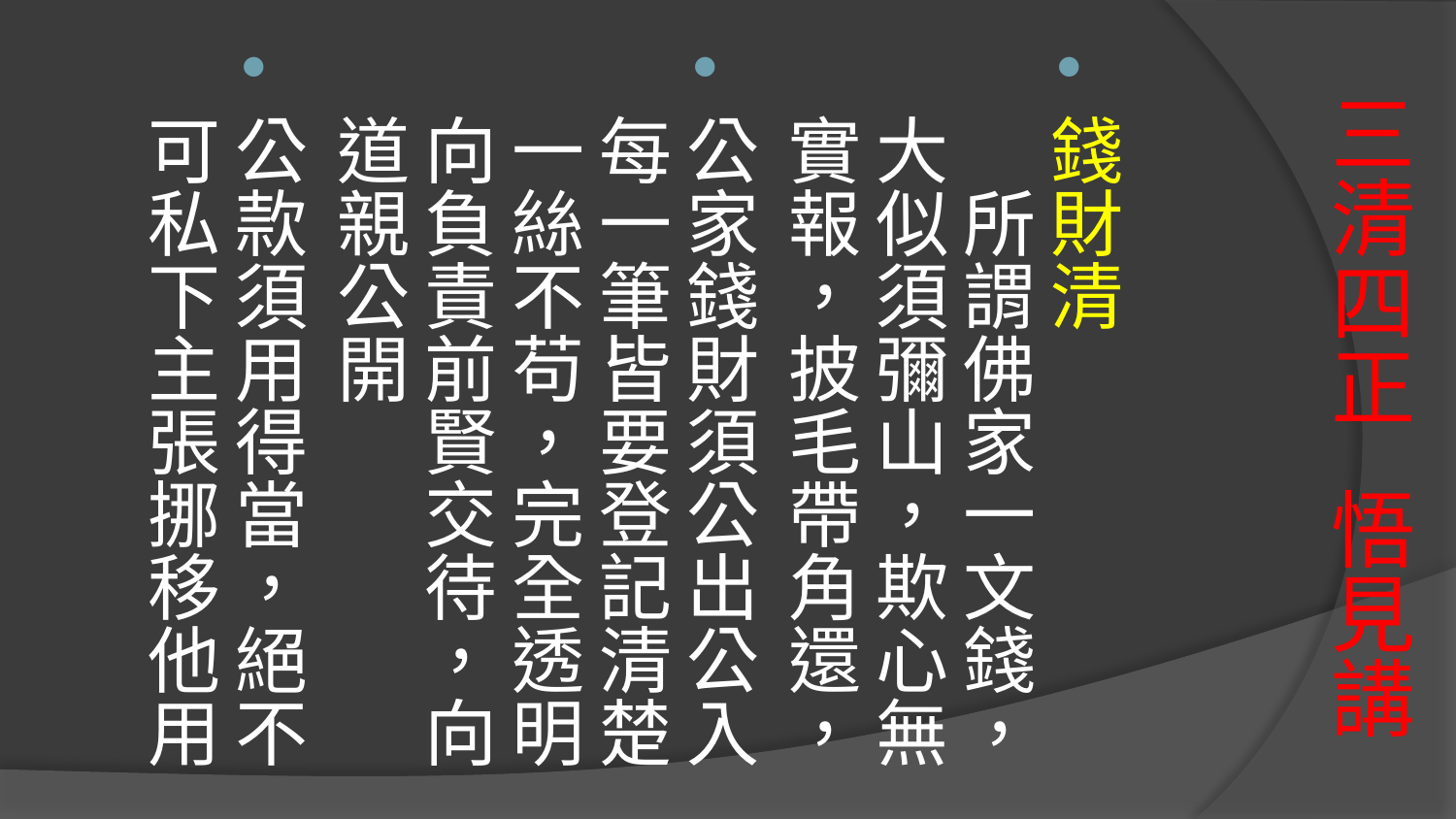

錢財清
　所謂佛家一文錢，大似須彌山，欺心無實報，披毛帶角還，
公家錢財須公出公入每一筆皆要登記清楚一絲不苟，完全透明向負責前賢交待，向道親公開
公款須用得當，絕不可私下主張挪移他用

# 三清四正   悟見講